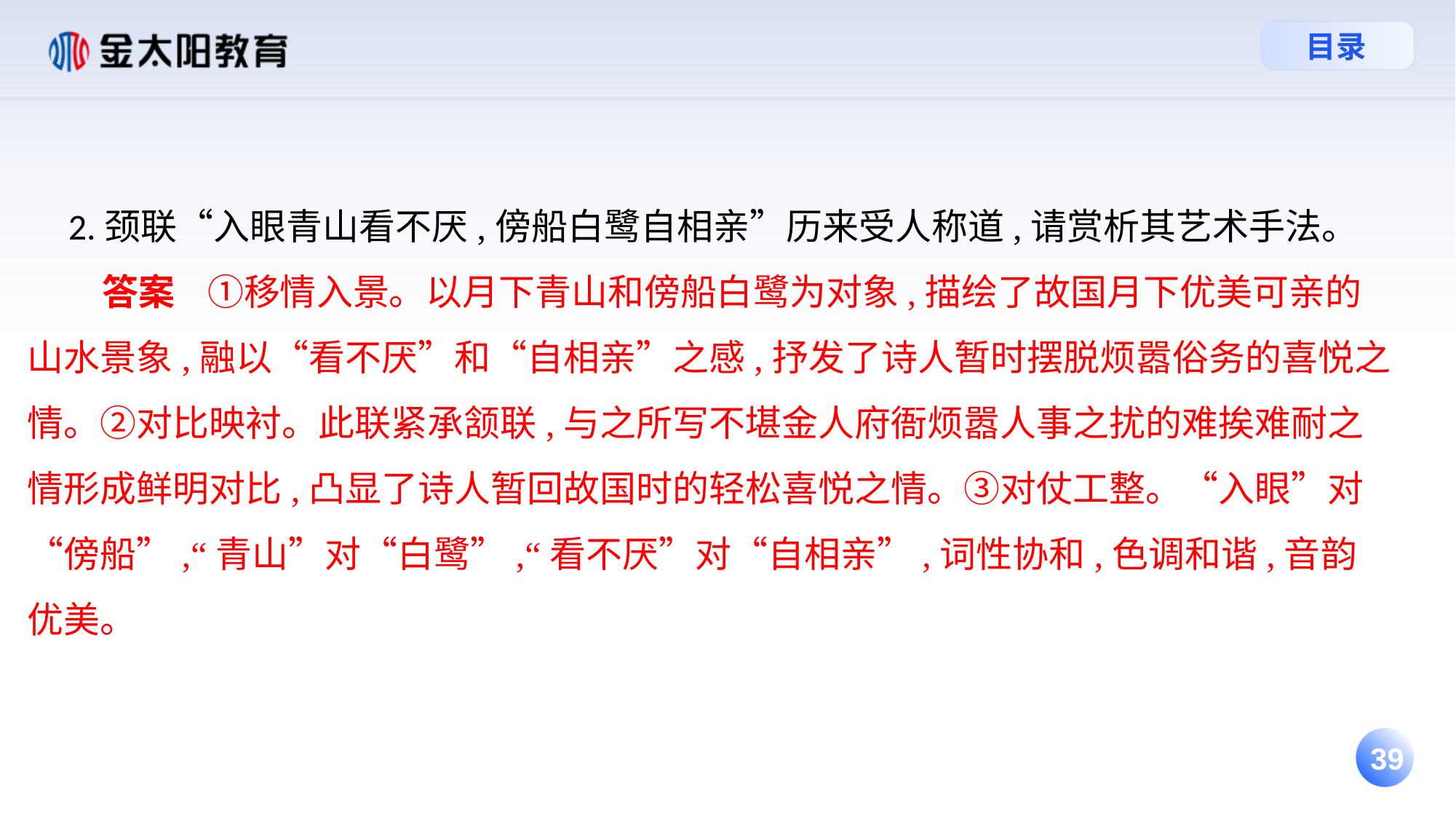

2.颈联“入眼青山看不厌,傍船白鹭自相亲”历来受人称道,请赏析其艺术手法。
        答案    ①移情入景。以月下青山和傍船白鹭为对象,描绘了故国月下优美可亲的山水景象,融以“看不厌”和“自相亲”之感,抒发了诗人暂时摆脱烦嚣俗务的喜悦之情。②对比映衬。此联紧承颔联,与之所写不堪金人府衙烦嚣人事之扰的难挨难耐之情形成鲜明对比,凸显了诗人暂回故国时的轻松喜悦之情。③对仗工整。“入眼”对“傍船”,“青山”对“白鹭”,“看不厌”对“自相亲”,词性协和,色调和谐,音韵优美。